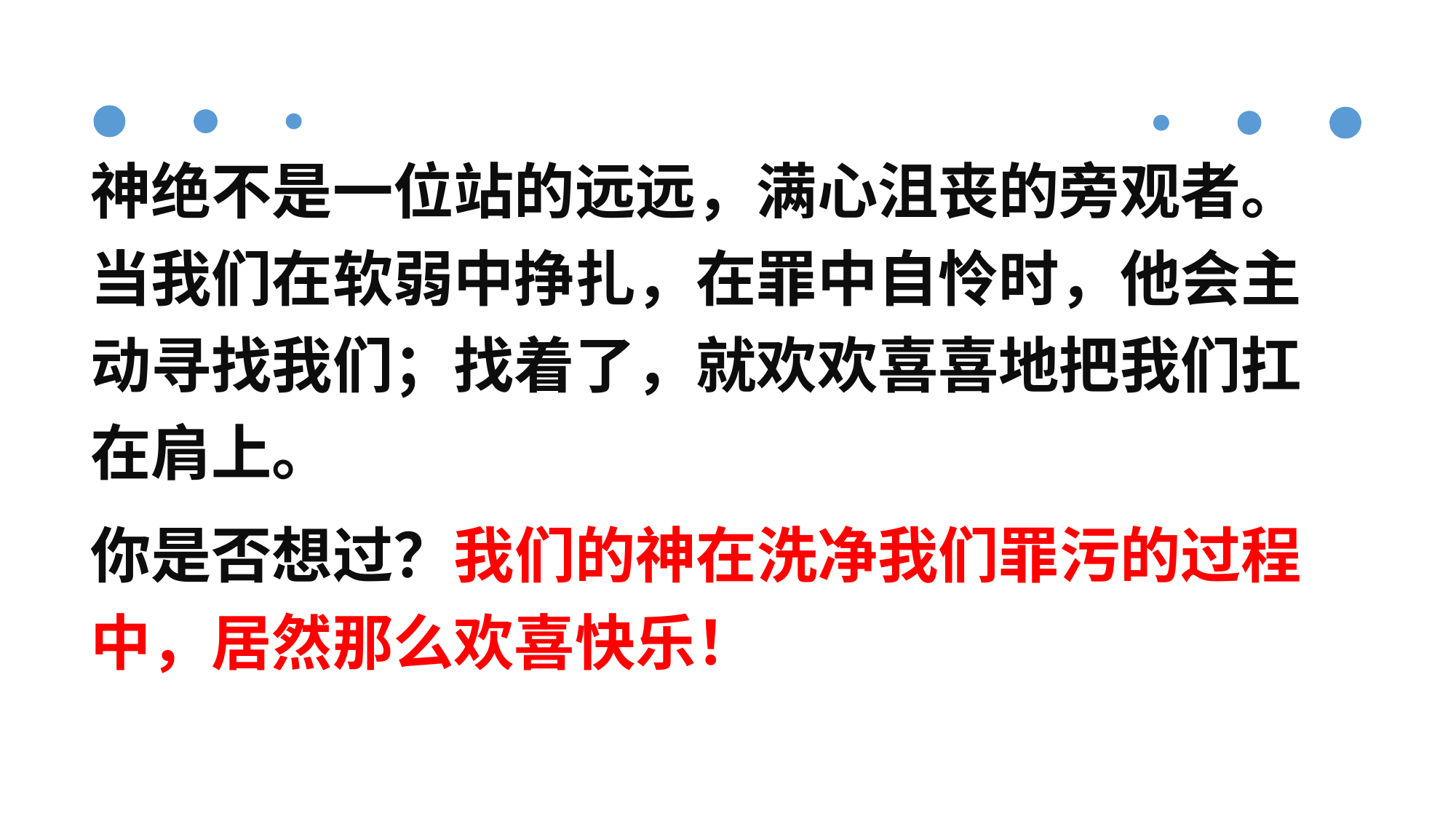

神绝不是一位站的远远，满心沮丧的旁观者。当我们在软弱中挣扎，在罪中自怜时，他会主动寻找我们；找着了，就欢欢喜喜地把我们扛在肩上。
你是否想过？我们的神在洗净我们罪污的过程中，居然那么欢喜快乐！